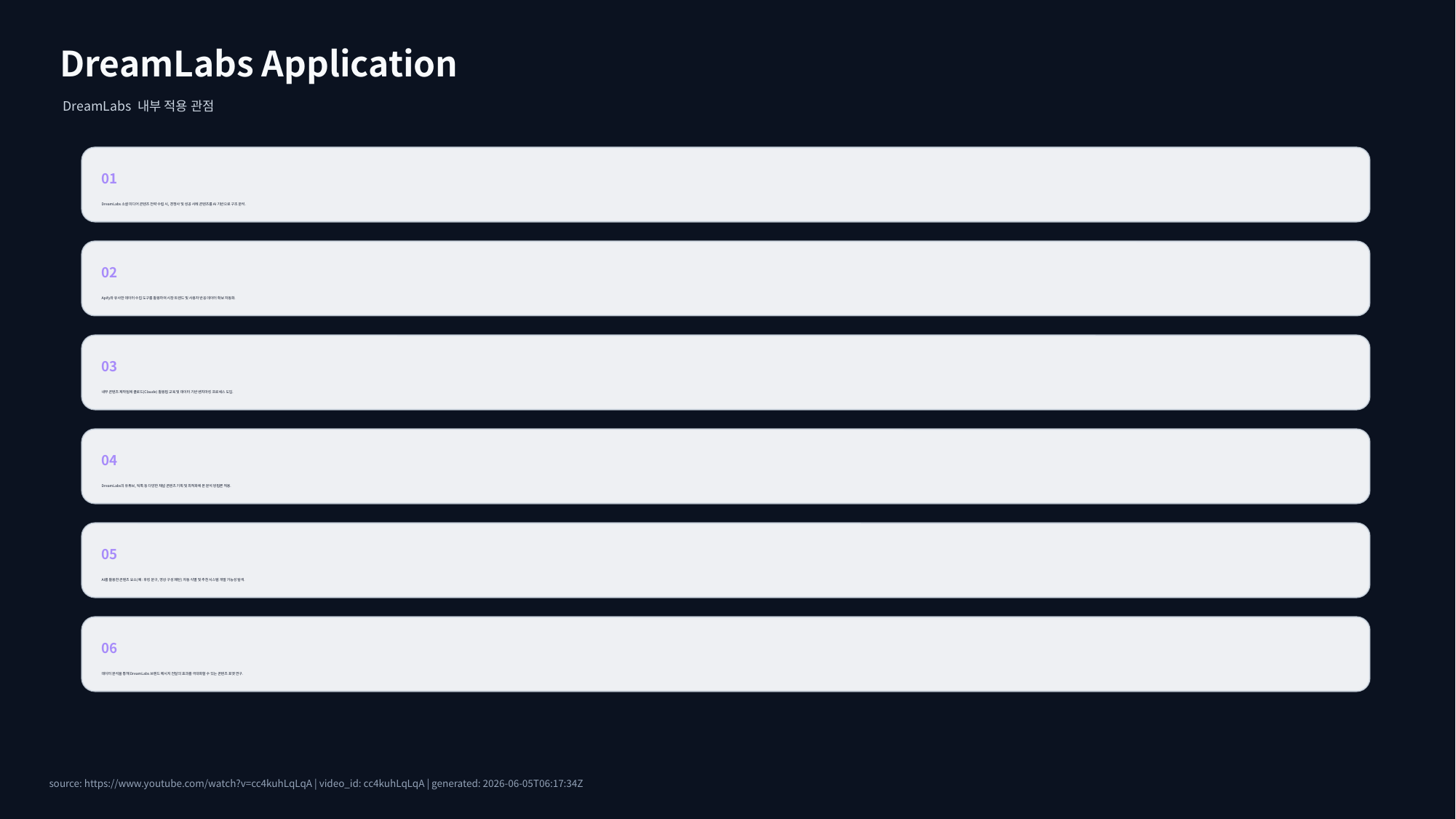

DreamLabs Application
DreamLabs 내부 적용 관점

01
DreamLabs 소셜 미디어 콘텐츠 전략 수립 시, 경쟁사 및 성공 사례 콘텐츠를 AI 기반으로 구조 분석.

02
Apify와 유사한 데이터 수집 도구를 활용하여 시장 트렌드 및 사용자 반응 데이터 확보 자동화.

03
내부 콘텐츠 제작팀에 클로드(Claude) 활용법 교육 및 데이터 기반 벤치마킹 프로세스 도입.

04
DreamLabs의 유튜브, 틱톡 등 다양한 채널 콘텐츠 기획 및 최적화에 본 분석 방법론 적용.

05
AI를 활용한 콘텐츠 요소(예: 후킹 문구, 영상 구성 패턴) 자동 식별 및 추천 시스템 개발 가능성 탐색.

06
데이터 분석을 통해 DreamLabs 브랜드 메시지 전달의 효과를 극대화할 수 있는 콘텐츠 포맷 연구.
source: https://www.youtube.com/watch?v=cc4kuhLqLqA | video_id: cc4kuhLqLqA | generated: 2026-06-05T06:17:34Z